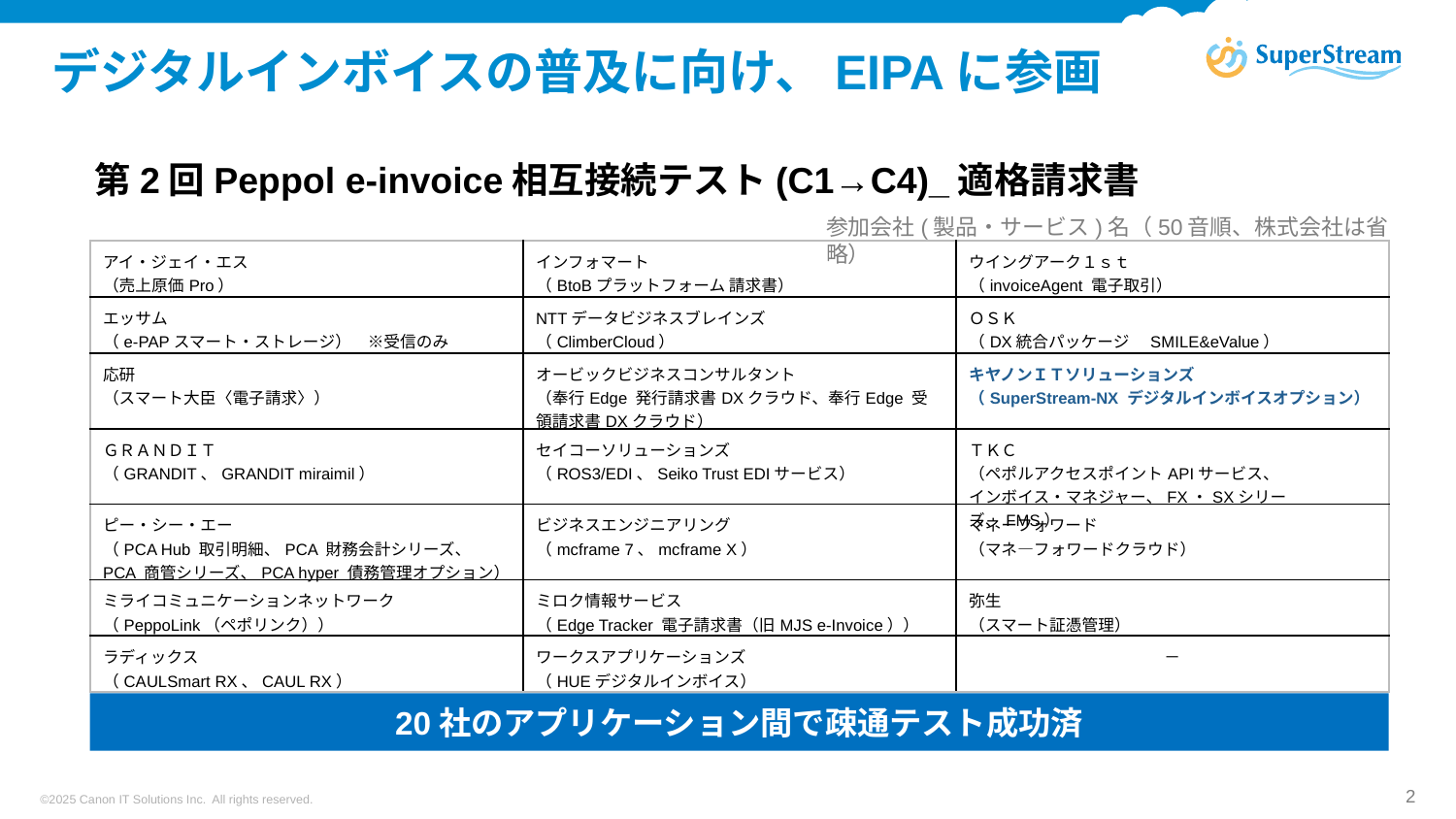

# デジタルインボイスの普及に向け、EIPAに参画
第2回Peppol e-invoice相互接続テスト(C1→C4)_適格請求書
参加会社(製品・サービス)名（50音順、株式会社は省略）
| アイ・ジェイ・エス （売上原価Pro） | インフォマート （BtoBプラットフォーム 請求書） | ウイングアーク１ｓｔ （invoiceAgent 電子取引） |
| --- | --- | --- |
| エッサム （e-PAPスマート・ストレージ）　※受信のみ | NTTデータビジネスブレインズ （ClimberCloud） | ＯＳＫ （DX統合パッケージ　SMILE&eValue） |
| 応研 （スマート大臣〈電子請求〉） | オービックビジネスコンサルタント （奉行Edge 発行請求書DXクラウド、奉行Edge 受領請求書DXクラウド） | キヤノンＩＴソリューションズ （SuperStream-NX デジタルインボイスオプション） |
| ＧＲＡＮＤＩＴ （GRANDIT、GRANDIT miraimil） | セイコーソリューションズ （ROS3/EDI、Seiko Trust EDIサービス） | ＴＫＣ （ペポルアクセスポイントAPIサービス、 インボイス・マネジャー、FX・SXシリーズ、FMS） |
| ピー・シー・エー （PCA Hub 取引明細、PCA 財務会計シリーズ、 PCA 商管シリーズ、PCA hyper 債務管理オプション） | ビジネスエンジニアリング （mcframe 7、mcframe X） | マネーフォワード （マネ―フォワードクラウド） |
| ミライコミュニケーションネットワーク （PeppoLink（ペポリンク）） | ミロク情報サービス （Edge Tracker 電子請求書（旧MJS e-Invoice）） | 弥生 （スマート証憑管理） |
| ラディックス （CAULSmart RX、CAUL RX） | ワークスアプリケーションズ （HUEデジタルインボイス） | － |
20社のアプリケーション間で疎通テスト成功済
©2025 Canon IT Solutions Inc.  All rights reserved.
2